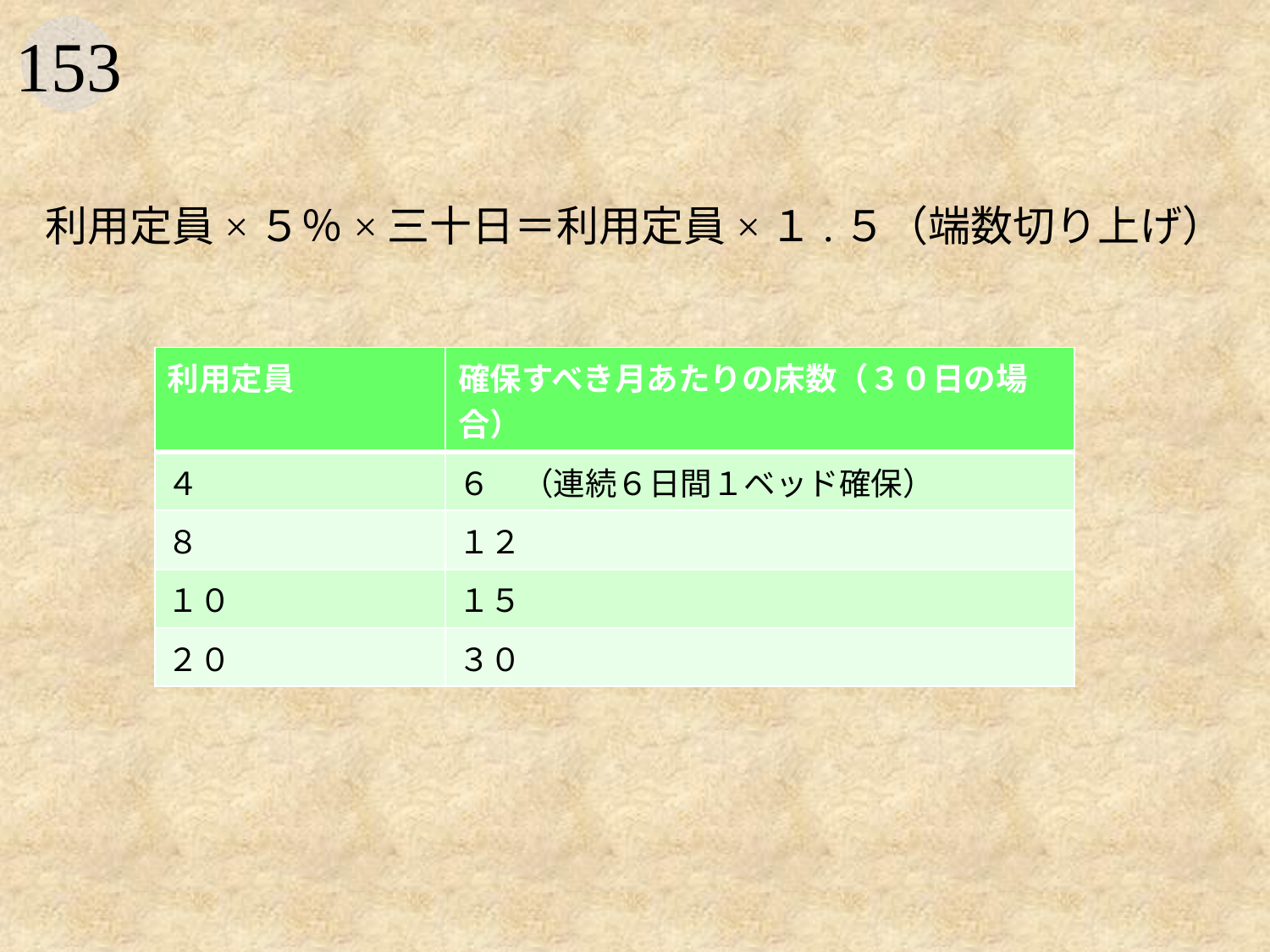

#
利用定員×５％×三十日＝利用定員×１.５（端数切り上げ）
| 利用定員 | 確保すべき月あたりの床数（３０日の場合） |
| --- | --- |
| ４ | ６　（連続６日間１ベッド確保） |
| ８ | １２ |
| １０ | １５ |
| ２０ | ３０ |